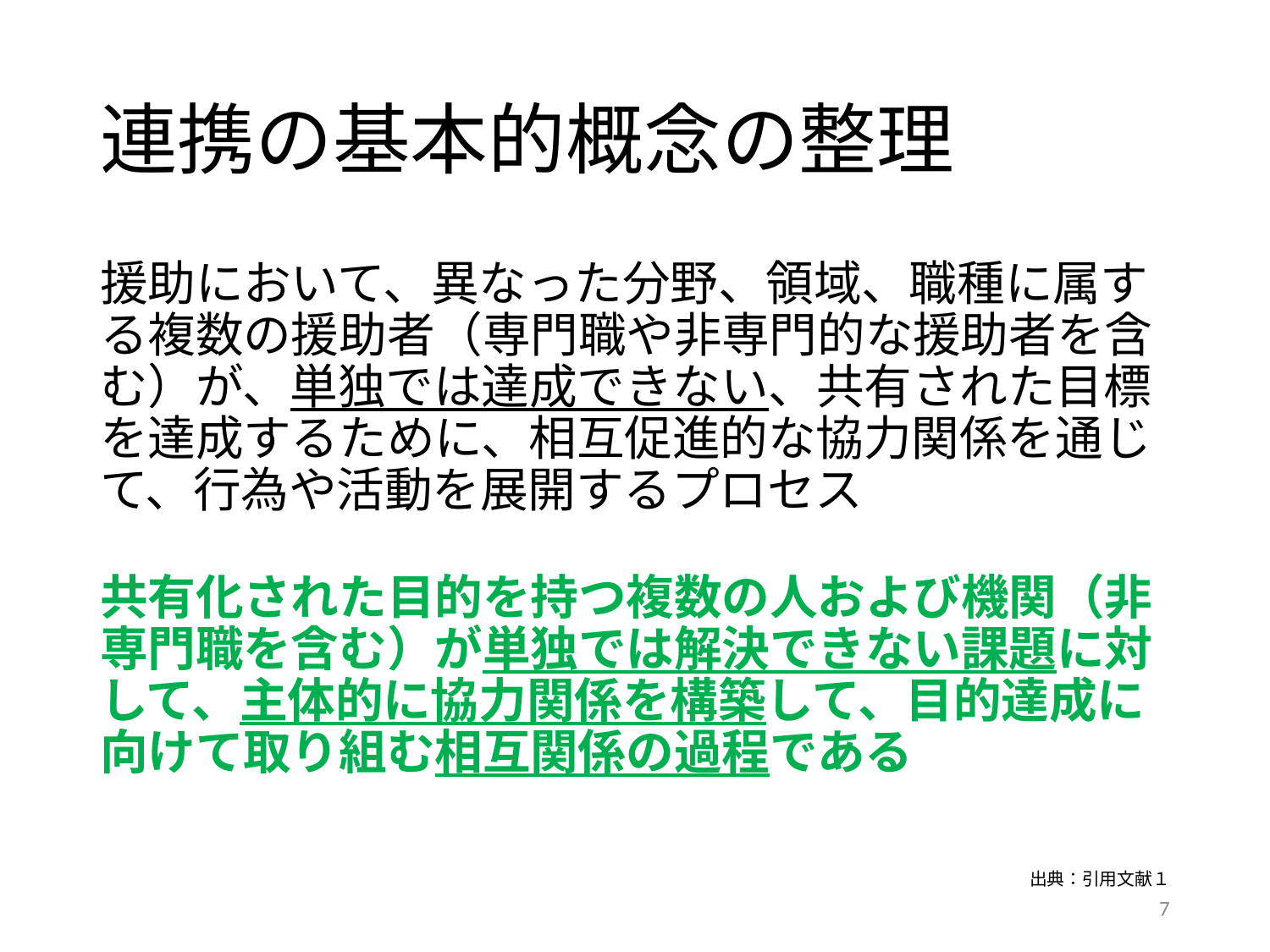

# 連携の基本的概念の整理
援助において、異なった分野、領域、職種に属する複数の援助者（専門職や非専門的な援助者を含む）が、単独では達成できない、共有された目標を達成するために、相互促進的な協力関係を通じて、行為や活動を展開するプロセス

共有化された目的を持つ複数の人および機関（非専門職を含む）が単独では解決できない課題に対して、主体的に協力関係を構築して、目的達成に向けて取り組む相互関係の過程である

出典：引用文献１
7